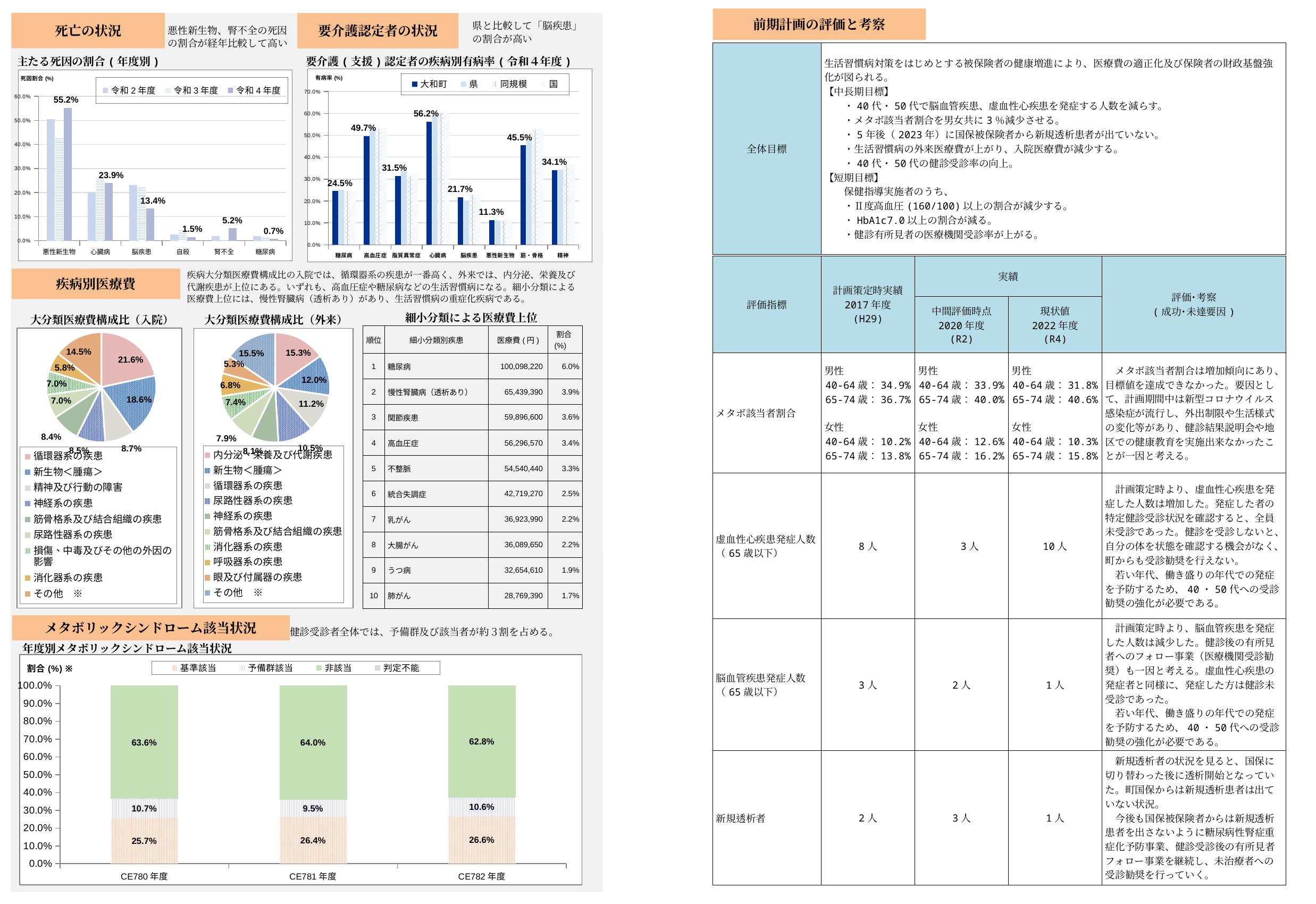

前期計画の評価と考察

死亡の状況

要介護認定者の状況
県と比較して「脳疾患」の割合が高い
悪性新生物、腎不全の死因の割合が経年比較して高い
| 全体目標 | 生活習慣病対策をはじめとする被保険者の健康増進により、医療費の適正化及び保険者の財政基盤強化が図られる。 【中長期目標】 　　・40代・50代で脳血管疾患、虚血性心疾患を発症する人数を減らす。 　　・メタボ該当者割合を男女共に3％減少させる。 　　・5年後（2023年）に国保被保険者から新規透析患者が出ていない。 　　・生活習慣病の外来医療費が上がり、入院医療費が減少する。 　　・40代・50代の健診受診率の向上。 【短期目標】 　　保健指導実施者のうち、 　　・Ⅱ度高血圧(160/100)以上の割合が減少する。 　　・HbA1c7.0以上の割合が減る。 　　・健診有所見者の医療機関受診率が上がる。 |
| --- | --- |
主たる死因の割合(年度別)
要介護(支援)認定者の疾病別有病率(令和４年度)

### Chart

| Category | 大和町 | 県 | 同規模 | 国 |
|---|---|---|---|---|
| 糖尿病 | 0.245 | 0.251 | 0.245 | 0.243 |
| 高血圧症 | 0.49700000000000005 | 0.53 | 0.529 | 0.5329999999999999 |
| 脂質異常症 | 0.315 | 0.33799999999999997 | 0.315 | 0.326 |
| 心臓病 | 0.562 | 0.59 | 0.598 | 0.603 |
| 脳疾患 | 0.217 | 0.20199999999999999 | 0.22899999999999998 | 0.226 |
| 悪性新生物 | 0.113 | 0.111 | 0.111 | 0.11800000000000001 |
| 筋・骨格 | 0.455 | 0.483 | 0.525 | 0.534 |
| 精神 | 0.341 | 0.34299999999999997 | 0.364 | 0.368 |

### Chart

| Category | 令和2年度 | 令和3年度 | 令和4年度 |
|---|---|---|---|
| 悪性新生物 | 0.506 | 0.43200000000000005 | 0.552 |
| 心臓病 | 0.19899999999999998 | 0.265 | 0.239 |
| 脳疾患 | 0.231 | 0.228 | 0.134 |
| 自殺 | 0.026000000000000002 | 0.049 | 0.015 |
| 腎不全 | 0.019 | 0.006 | 0.052000000000000005 |
| 糖尿病 | 0.019 | 0.019 | 0.006999999999999999 |
| 評価指標 | 計画策定時実績 2017年度 (H29) | 実績 |  | 評価･考察 (成功･未達要因) |
| --- | --- | --- | --- | --- |
|  |  | 中間評価時点 2020年度 (R2) | 現状値 2022年度 (R4) |  |
| メタボ該当者割合 | 男性 40-64歳：34.9% 65-74歳：36.7% 女性 40-64歳：10.2% 65-74歳：13.8% | 男性 40-64歳：33.9% 65-74歳：40.0% 女性 40-64歳：12.6% 65-74歳：16.2% | 男性 40-64歳：31.8% 65-74歳：40.6% 女性 40-64歳：10.3% 65-74歳：15.8% | メタボ該当者割合は増加傾向にあり、目標値を達成できなかった。要因として、計画期間中は新型コロナウイルス感染症が流行し、外出制限や生活様式の変化等があり、健診結果説明会や地区での健康教育を実施出来なかったことが一因と考える。 |
| 虚血性心疾患発症人数 （65歳以下） | 8人 | 3人 | 10人 | 計画策定時より、虚血性心疾患を発症した人数は増加した。発症した者の特定健診受診状況を確認すると、全員未受診であった。健診を受診しないと、自分の体を状態を確認する機会がなく、町からも受診勧奨を行えない。 　若い年代、働き盛りの年代での発症を予防するため、40・50代への受診勧奨の強化が必要である。 |
| 脳血管疾患発症人数 （65歳以下） | 3人 | 2人 | 1人 | 計画策定時より、脳血管疾患を発症した人数は減少した。健診後の有所見者へのフォロー事業（医療機関受診勧奨）も一因と考える。虚血性心疾患の発症者と同様に、発症した方は健診未受診であった。 　若い年代、働き盛りの年代での発症を予防するため、40・50代への受診勧奨の強化が必要である。 |
| 新規透析者 | 2人 | 3人 | 1人 | 新規透析者の状況を見ると、国保に切り替わった後に透析開始となっていた。町国保からは新規透析患者は出ていない状況。 　今後も国保被保険者からは新規透析患者を出さないように糖尿病性腎症重症化予防事業、健診受診後の有所見者フォロー事業を継続し、未治療者への受診勧奨を行っていく。 |
疾病大分類医療費構成比の入院では、循環器系の疾患が一番高く、外来では、内分泌、栄養及び代謝疾患が上位にある。いずれも、高血圧症や糖尿病などの生活習慣病になる。細小分類による医療費上位には、慢性腎臓病（透析あり）があり、生活習慣病の重症化疾病である。
疾病別医療費
細小分類による医療費上位
大分類医療費構成比（入院）
大分類医療費構成比（外来）
| 順位 | 細小分類別疾患 | 医療費(円) | 割合(%) |
| --- | --- | --- | --- |
| 1 | 糖尿病 | 100,098,220 | 6.0% |
| 2 | 慢性腎臓病（透析あり） | 65,439,390 | 3.9% |
| 3 | 関節疾患 | 59,896,600 | 3.6% |
| 4 | 高血圧症 | 56,296,570 | 3.4% |
| 5 | 不整脈 | 54,540,440 | 3.3% |
| 6 | 統合失調症 | 42,719,270 | 2.5% |
| 7 | 乳がん | 36,923,990 | 2.2% |
| 8 | 大腸がん | 36,089,650 | 2.2% |
| 9 | うつ病 | 32,654,610 | 1.9% |
| 10 | 肺がん | 28,769,390 | 1.7% |

### Chart

| Category |  |
|---|---|
| 循環器系の疾患 | 0.21598766088134225 |
| 新生物＜腫瘍＞ | 0.18600210764728714 |
| 精神及び行動の障害 | 0.08694159512383692 |
| 神経系の疾患 | 0.08500568955764712 |
| 筋骨格系及び結合組織の疾患 | 0.08352957343694829 |
| 尿路性器系の疾患 | 0.07034910876573387 |
| 損傷、中毒及びその他の外因の影響 | 0.06952291414354347 |
| 消化器系の疾患 | 0.05796950334813825 |
| その他　※ | 0.14469184709552269 |

### Chart

| Category |  |
|---|---|
| 内分泌、栄養及び代謝疾患 | 0.15345923571833267 |
| 新生物＜腫瘍＞ | 0.12023372903534664 |
| 循環器系の疾患 | 0.1120134243402149 |
| 尿路性器系の疾患 | 0.10520654970523904 |
| 神経系の疾患 | 0.08070291950828945 |
| 筋骨格系及び結合組織の疾患 | 0.07866206350183422 |
| 消化器系の疾患 | 0.07381445699529221 |
| 呼吸器系の疾患 | 0.06786048331839874 |
| 眼及び付属器の疾患 | 0.05326606649270074 |
| その他　※ | 0.1547810713843514 |
メタボリックシンドローム該当状況
健診受診者全体では、予備群及び該当者が約３割を占める。
年度別メタボリックシンドローム該当状況

### Chart

| Category | 基準該当 | 予備群該当 | 非該当 | 判定不能 |
|---|---|---|---|---|
| 43922 | 0.25696594427244585 | 0.10712074303405572 | 0.6359133126934985 | 0.0 |
| 44287 | 0.2641070389761489 | 0.0954043048283886 | 0.6404886561954625 | 0.0 |
| 44652 | 0.266404935501963 | 0.10600112170499158 | 0.6275939427930455 | 0.0 |